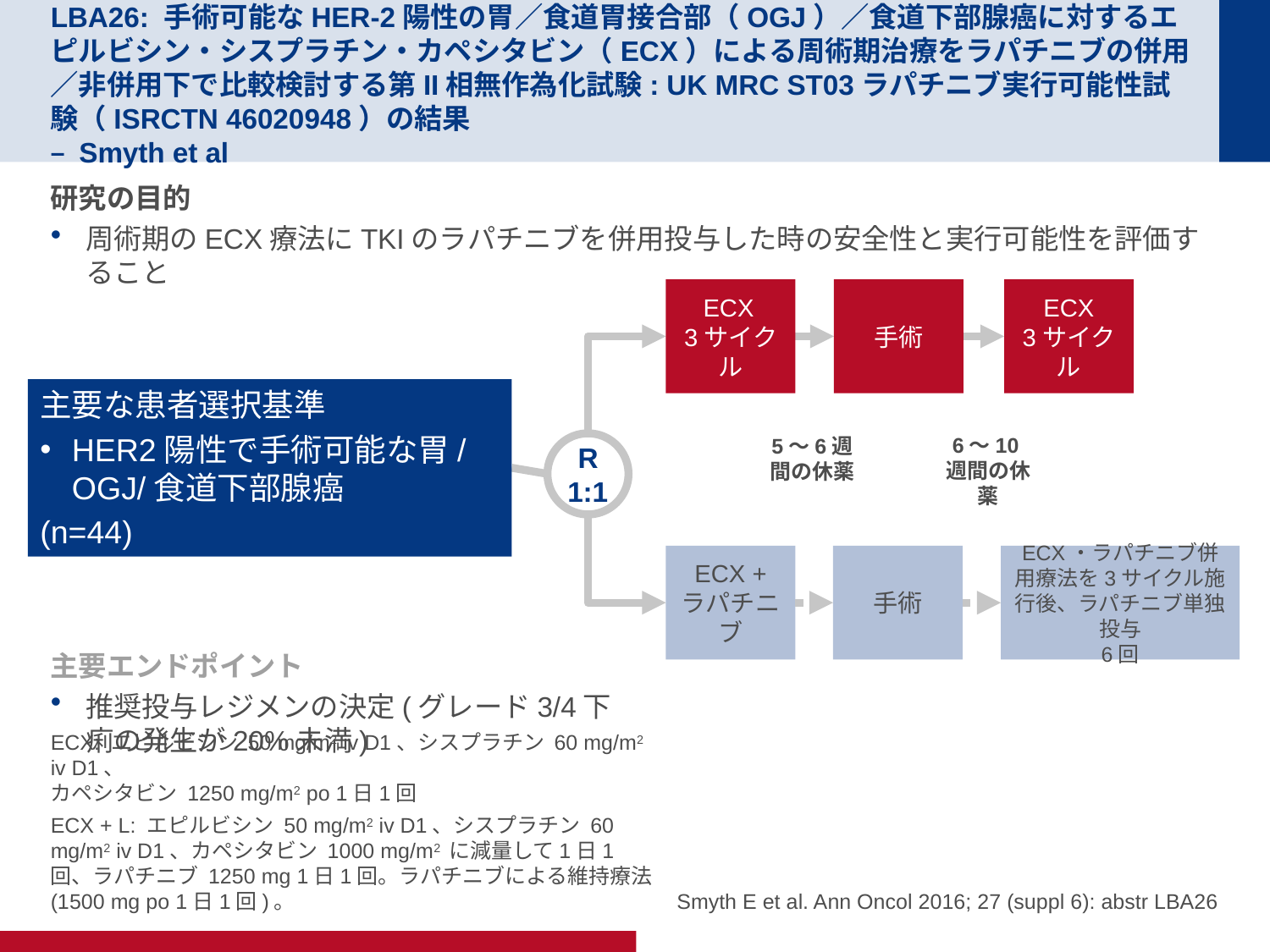

# LBA26: 手術可能なHER-2陽性の胃／食道胃接合部（OGJ）／食道下部腺癌に対するエピルビシン・シスプラチン・カペシタビン（ECX）による周術期治療をラパチニブの併用／非併用下で比較検討する第II相無作為化試験: UK MRC ST03ラパチニブ実行可能性試験（ISRCTN 46020948）の結果 – Smyth et al
研究の目的
周術期のECX療法にTKIのラパチニブを併用投与した時の安全性と実行可能性を評価すること

ECX
3サイクル
手術
ECX
3サイクル
主要な患者選択基準
HER2陽性で手術可能な胃/OGJ/食道下部腺癌
(n=44)
6～10週間の休薬
5～6週間の休薬
R
1:1
ECX + ラパチニブ
手術
ECX・ラパチニブ併用療法を3サイクル施行後、ラパチニブ単独投与
6回
主要エンドポイント
推奨投与レジメンの決定(グレード3/4下痢の発生が20%未満)
ECX: エピルビシン 50 mg/m2 iv D1、シスプラチン 60 mg/m2 iv D1、
カペシタビン 1250 mg/m2 po 1日1回
ECX + L: エピルビシン 50 mg/m2 iv D1、シスプラチン 60 mg/m2 iv D1、カペシタビン 1000 mg/m2 に減量して1日1回、ラパチニブ 1250 mg 1日1回。ラパチニブによる維持療法(1500 mg po 1日1回)。
 Smyth E et al. Ann Oncol 2016; 27 (suppl 6): abstr LBA26